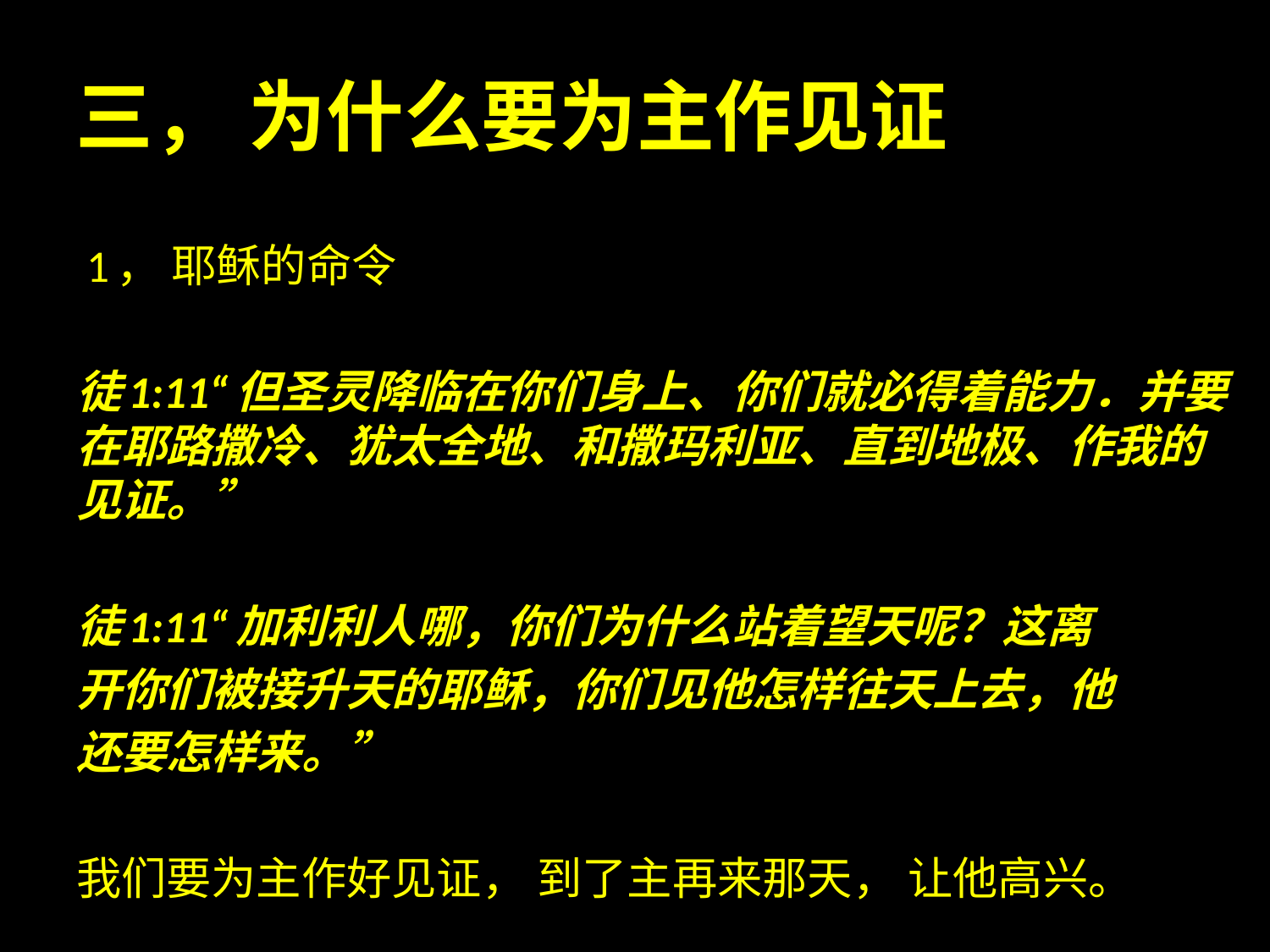

三， 为什么要为主作见证

 1， 耶稣的命令

徒1:11“但圣灵降临在你们身上、你们就必得着能力．并要在耶路撒冷、犹太全地、和撒玛利亚、直到地极、作我的见证。”

徒1:11“加利利人哪，你们为什么站着望天呢？这离
开你们被接升天的耶稣，你们见他怎样往天上去，他
还要怎样来。”

我们要为主作好见证， 到了主再来那天， 让他高兴。